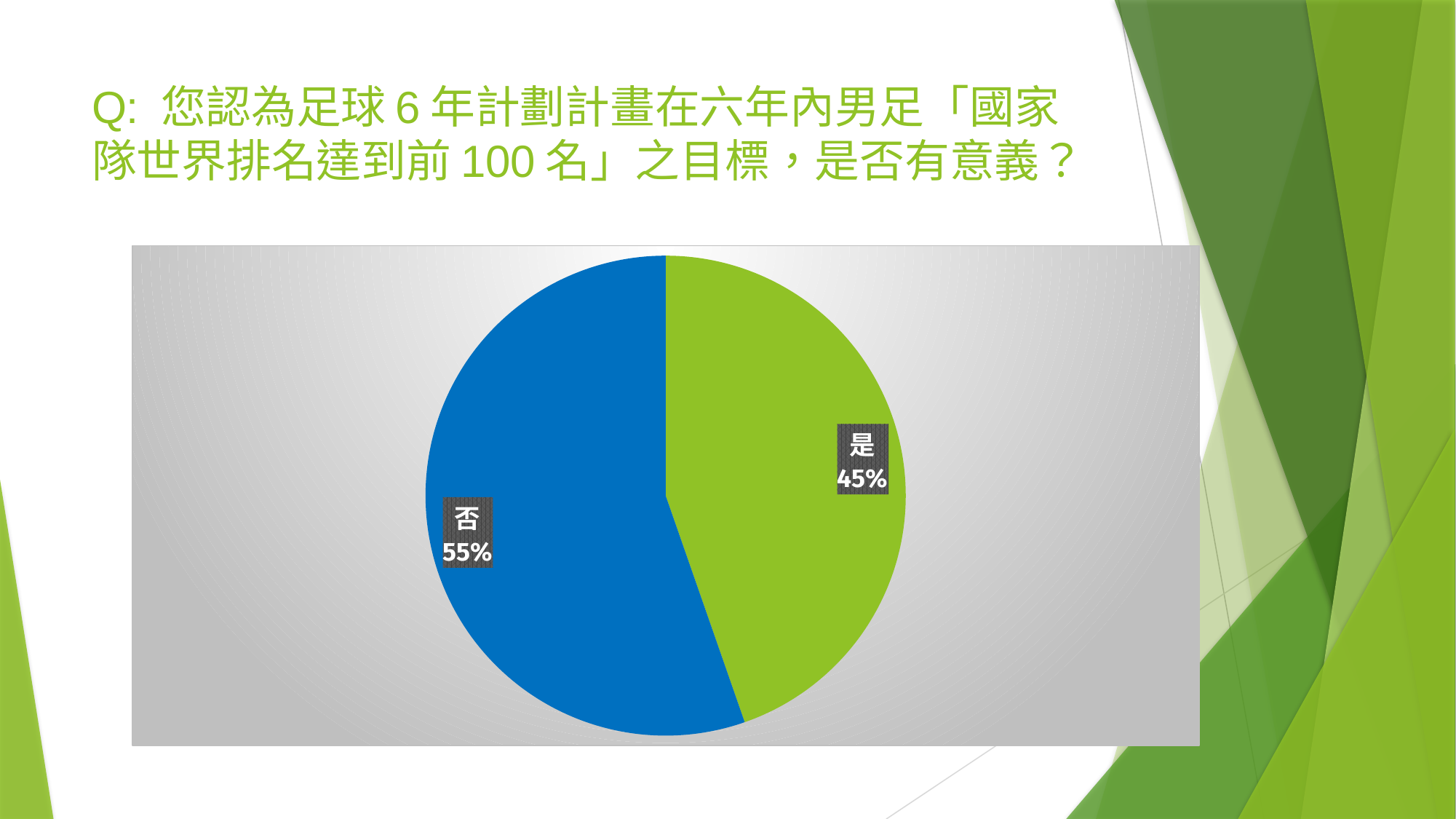

# Q: 您認為足球6年計劃計畫在六年內男足「國家隊世界排名達到前100名」之目標，是否有意義？

### Chart

| Category | 人數 |
|---|---|
| 是 | 46.0 |
| 否 | 57.0 |